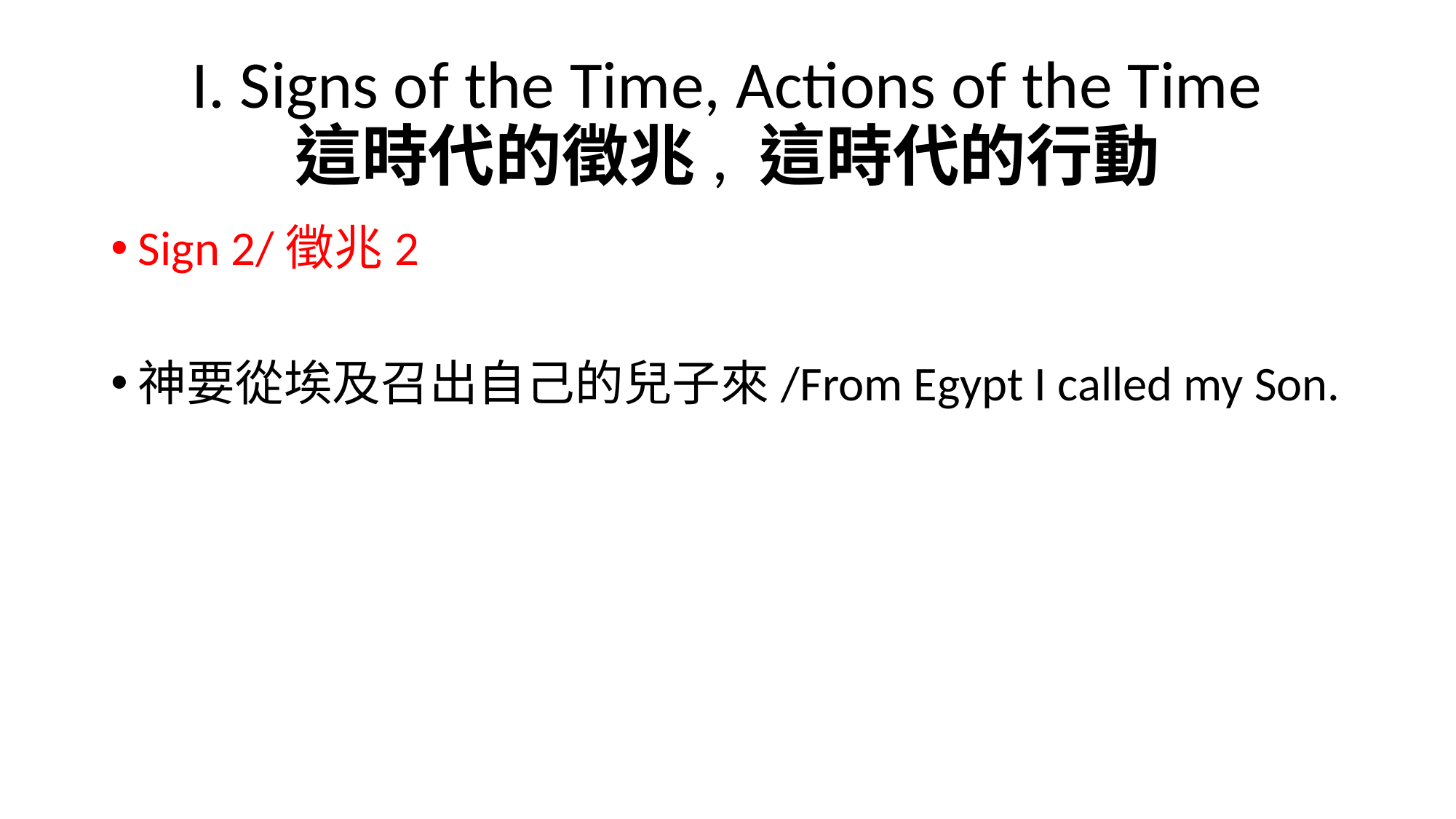

# I. Signs of the Time, Actions of the Time 這時代的徵兆, 這時代的行動
Sign 2/徵兆2

神要從埃及召出自己的兒子來/From Egypt I called my Son.